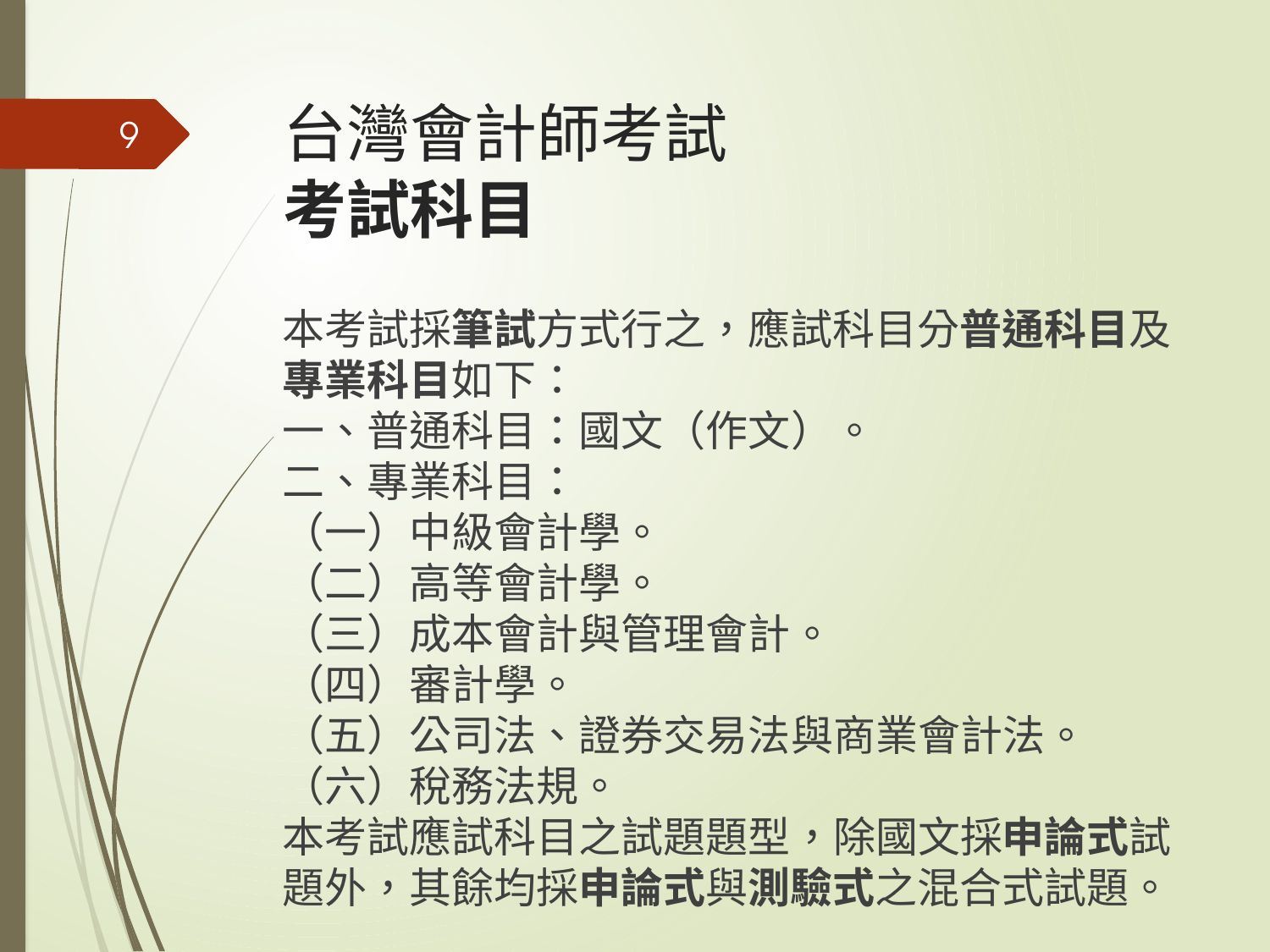

# 台灣會計師考試 考試科目
9
本考試採筆試方式行之，應試科目分普通科目及專業科目如下：
一、普通科目：國文（作文）。
二、專業科目：
（一）中級會計學。
（二）高等會計學。
（三）成本會計與管理會計。
（四）審計學。
（五）公司法、證券交易法與商業會計法。
（六）稅務法規。
本考試應試科目之試題題型，除國文採申論式試題外，其餘均採申論式與測驗式之混合式試題。